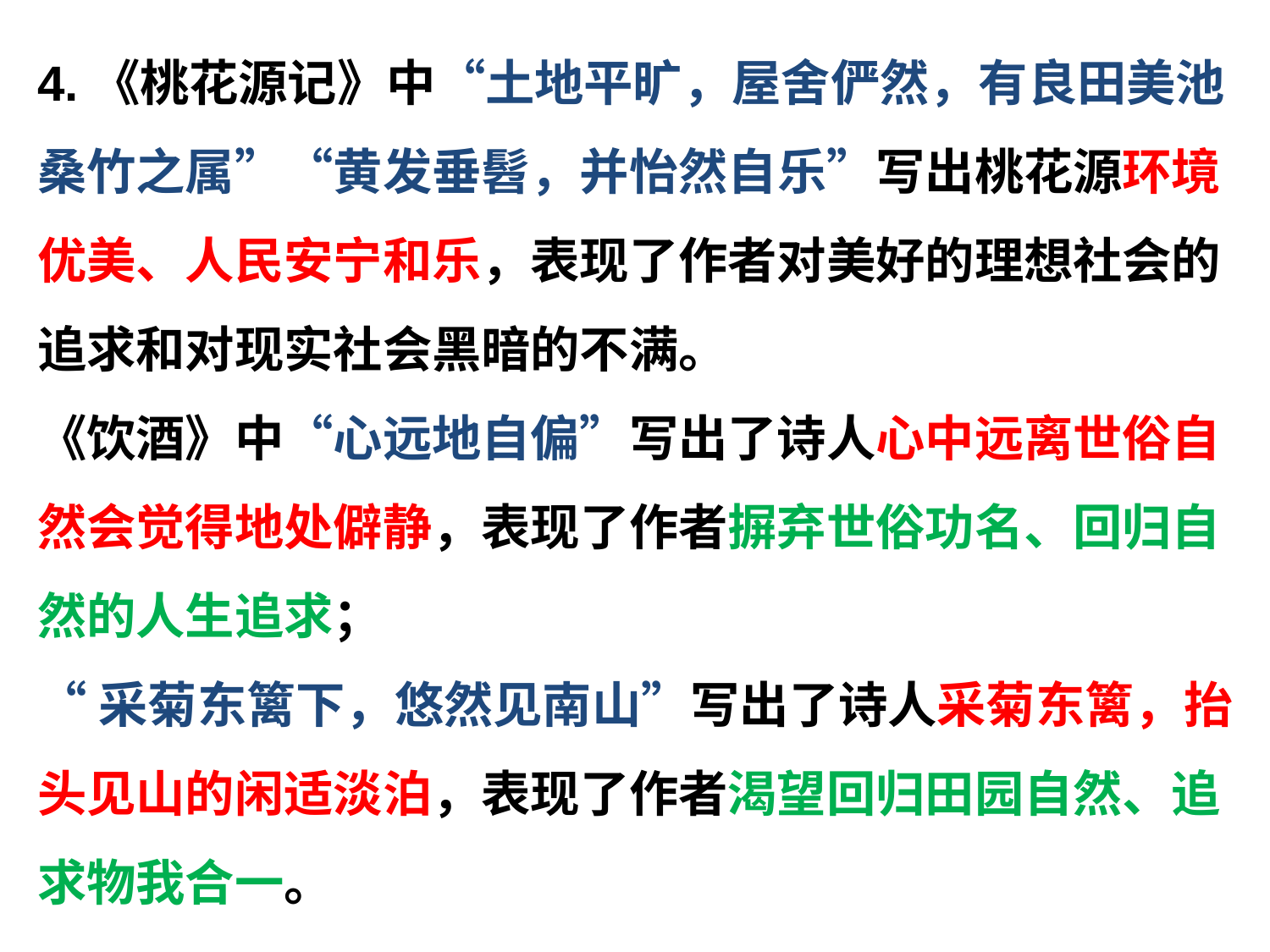

4.《桃花源记》中“土地平旷，屋舍俨然，有良田美池桑竹之属”“黄发垂髫，并怡然自乐”写出桃花源环境优美、人民安宁和乐，表现了作者对美好的理想社会的追求和对现实社会黑暗的不满。
《饮酒》中“心远地自偏”写出了诗人心中远离世俗自然会觉得地处僻静，表现了作者摒弃世俗功名、回归自然的人生追求；
“采菊东篱下，悠然见南山”写出了诗人采菊东篱，抬头见山的闲适淡泊，表现了作者渴望回归田园自然、追求物我合一。